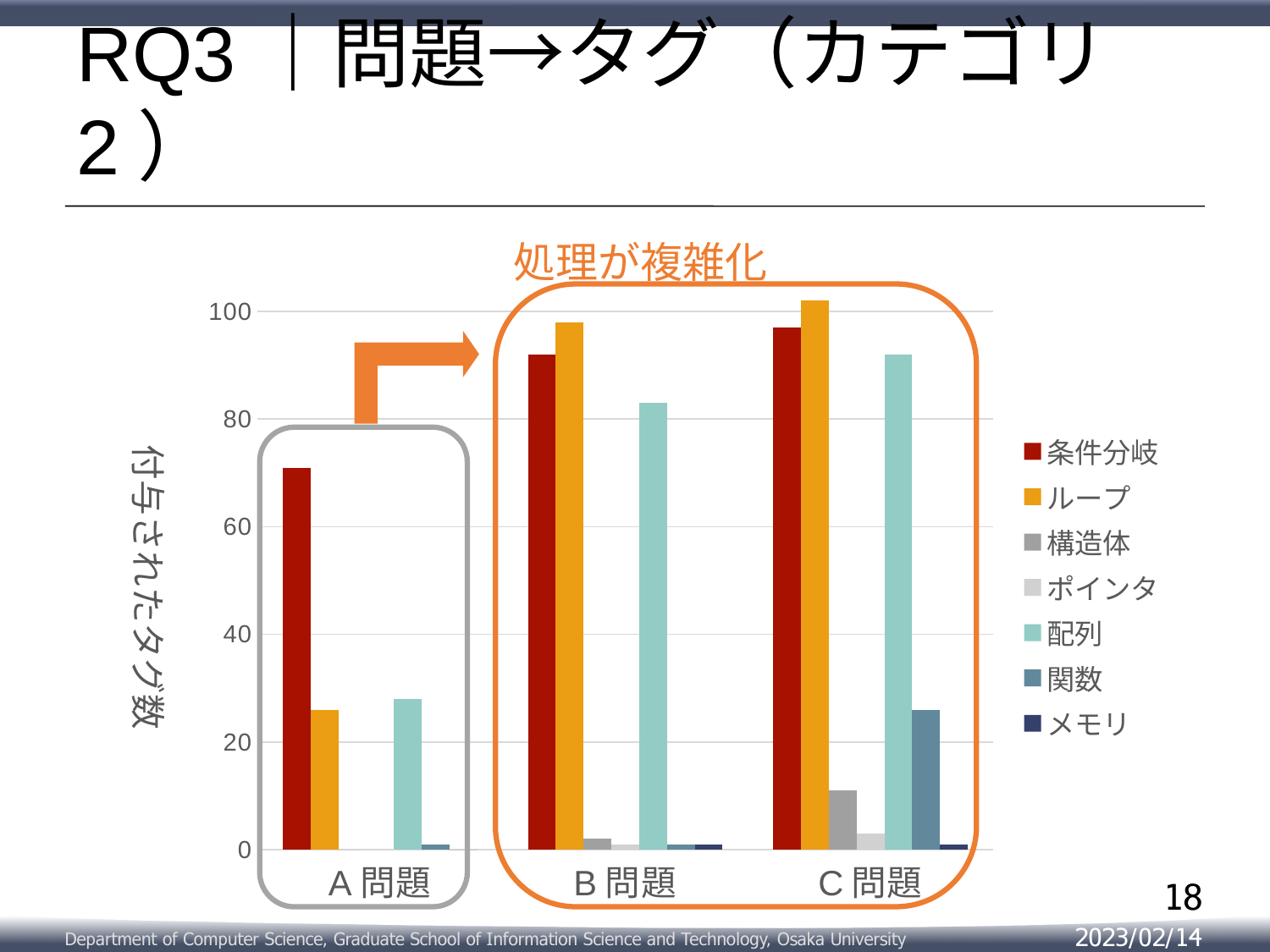

# RQ3｜問題→タグ（カテゴリ2）

処理が複雑化

### Chart

| Category | 条件分岐 | ループ | 構造体 | ポインタ | 配列 | 関数 | メモリ |
|---|---|---|---|---|---|---|---|
| A問題 | 71.0 | 26.0 | 0.0 | 0.0 | 28.0 | 1.0 | 0.0 |
| B問題 | 92.0 | 98.0 | 2.0 | 1.0 | 83.0 | 1.0 | 1.0 |
| C問題 | 97.0 | 102.0 | 11.0 | 3.0 | 92.0 | 26.0 | 1.0 |

18
2023/02/14